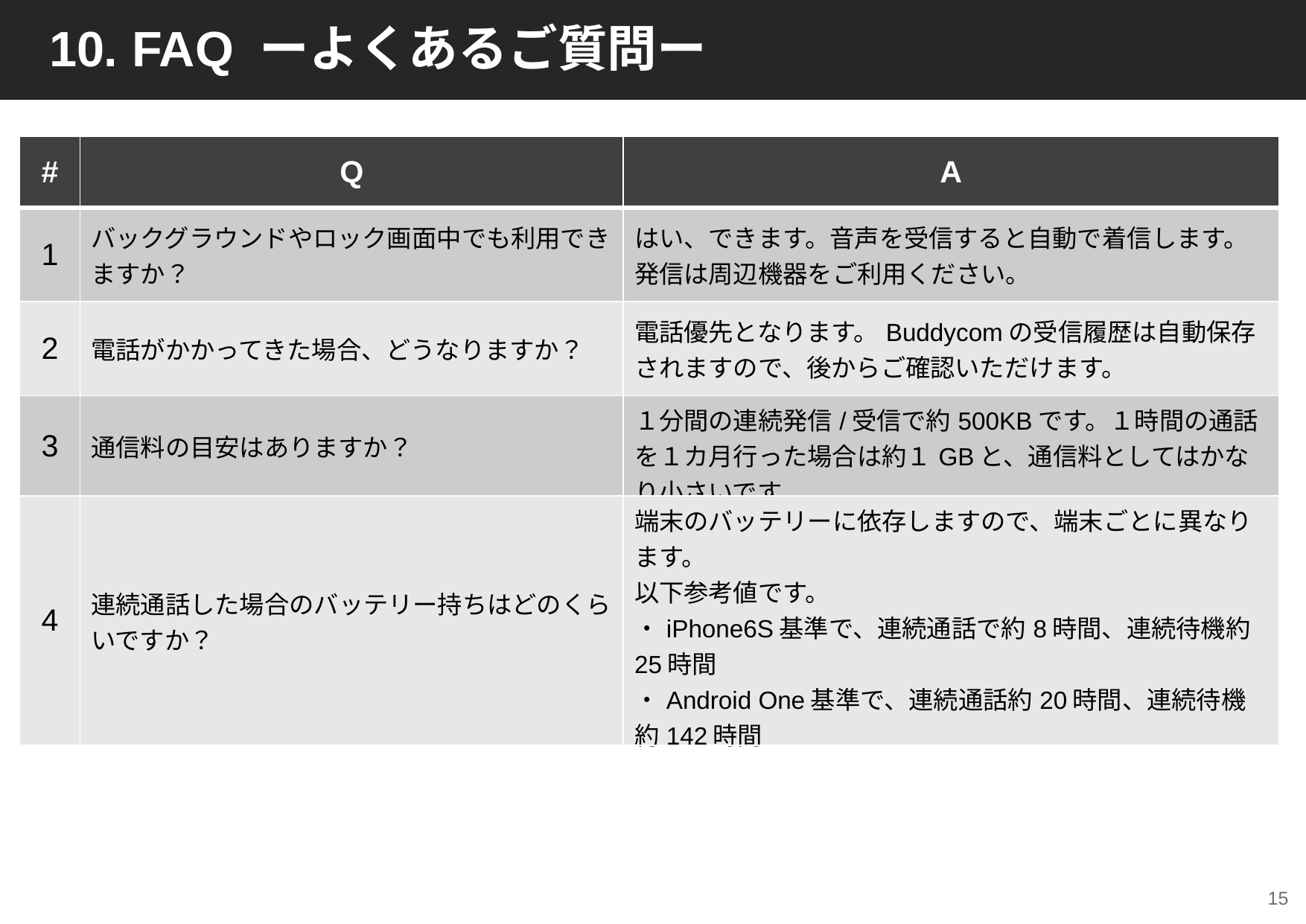

10. FAQ ーよくあるご質問ー
| # | Q | A |
| --- | --- | --- |
| 1 | バックグラウンドやロック画面中でも利用できますか？ | はい、できます。音声を受信すると自動で着信します。 発信は周辺機器をご利用ください。 |
| 2 | 電話がかかってきた場合、どうなりますか？ | 電話優先となります。Buddycomの受信履歴は自動保存されますので、後からご確認いただけます。 |
| 3 | 通信料の目安はありますか？ | １分間の連続発信/受信で約500KBです。１時間の通話を１カ月行った場合は約１GBと、通信料としてはかなり小さいです。 |
| 4 | 連続通話した場合のバッテリー持ちはどのくらいですか？ | 端末のバッテリーに依存しますので、端末ごとに異なります。 以下参考値です。 ・iPhone6S基準で、連続通話で約8時間、連続待機約25時間 ・Android One基準で、連続通話約20時間、連続待機約142時間 |
15